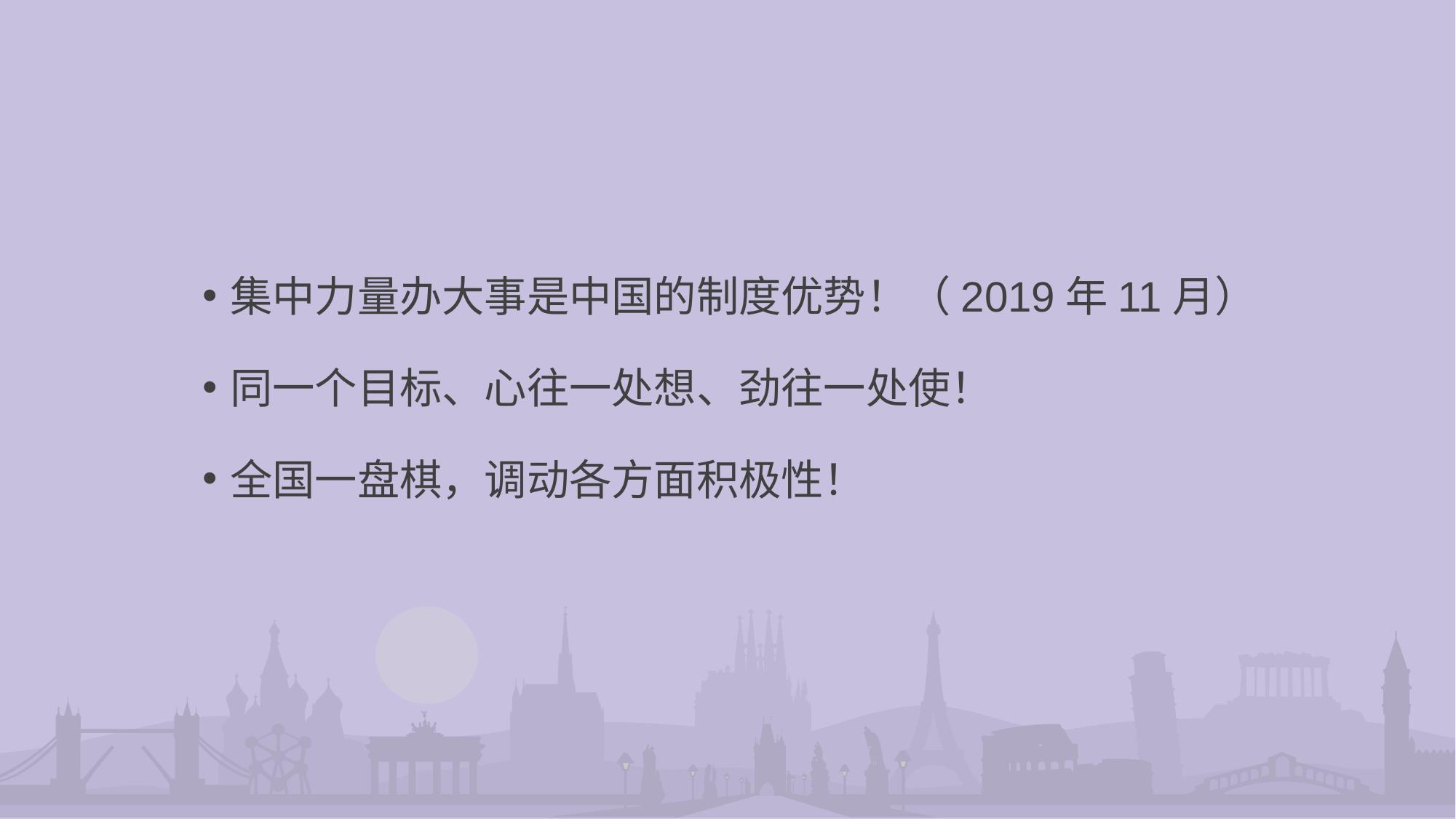

集中力量办大事是中国的制度优势！（2019年11月）
同一个目标、心往一处想、劲往一处使！
全国一盘棋，调动各方面积极性！